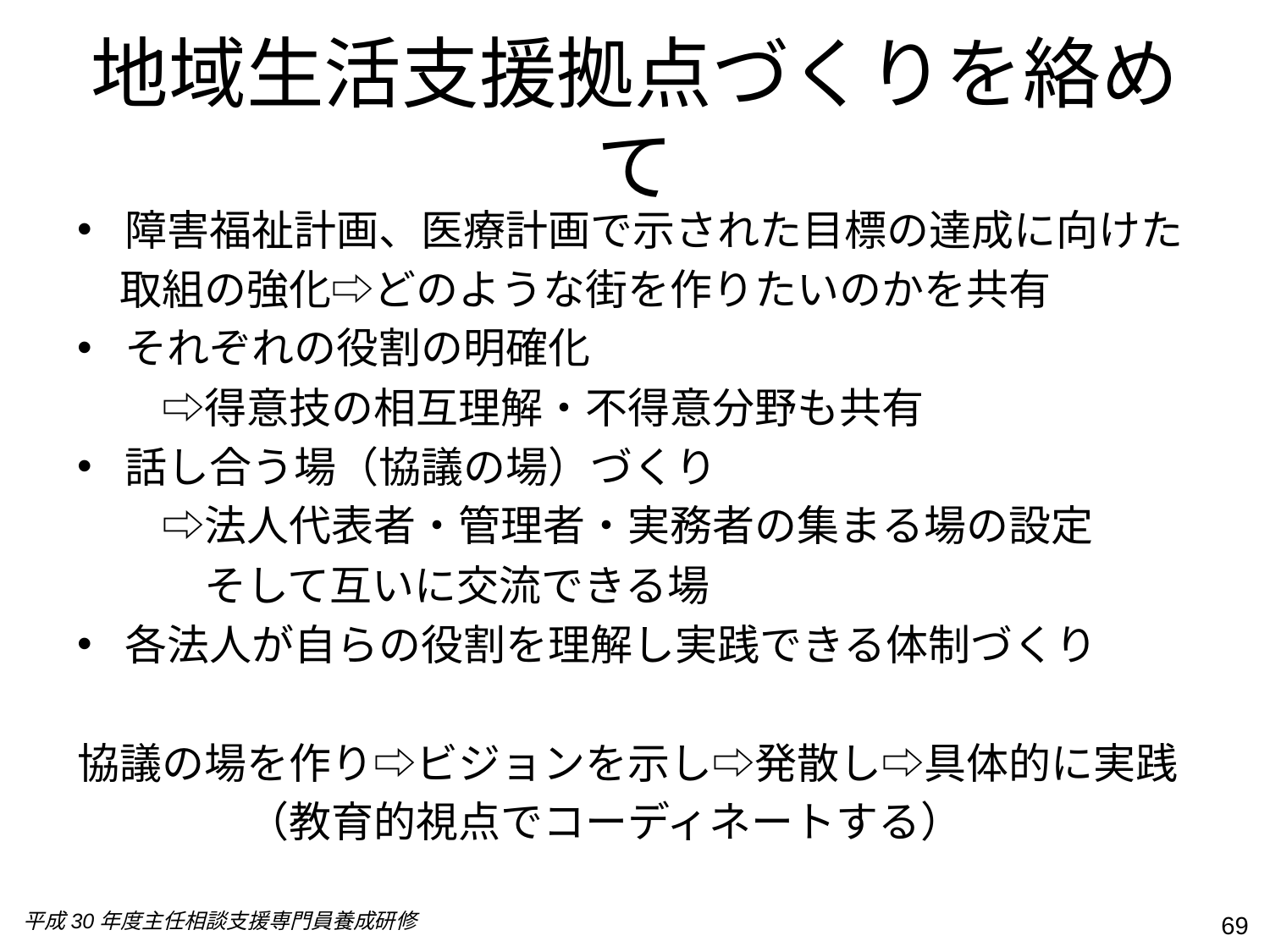

# 地域生活支援拠点づくりを絡めて
障害福祉計画、医療計画で示された目標の達成に向けた
　取組の強化⇨どのような街を作りたいのかを共有
それぞれの役割の明確化
　　⇨得意技の相互理解・不得意分野も共有
話し合う場（協議の場）づくり
　　⇨法人代表者・管理者・実務者の集まる場の設定
　　　そして互いに交流できる場
各法人が自らの役割を理解し実践できる体制づくり

協議の場を作り⇨ビジョンを示し⇨発散し⇨具体的に実践
　　　　（教育的視点でコーディネートする）

平成30年度主任相談支援専門員養成研修
69